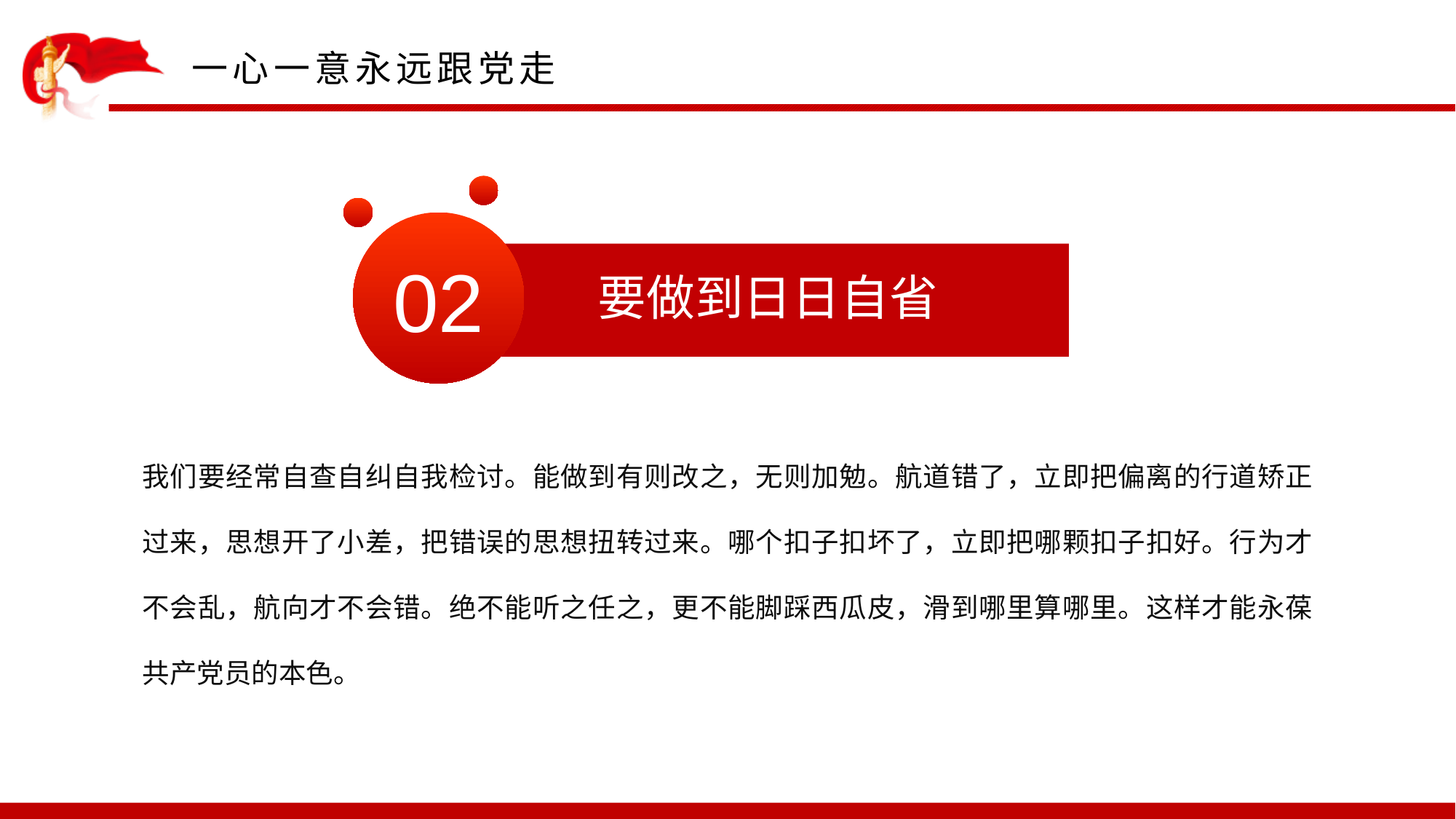

02

要做到日日自省
我们要经常自查自纠自我检讨。能做到有则改之，无则加勉。航道错了，立即把偏离的行道矫正过来，思想开了小差，把错误的思想扭转过来。哪个扣子扣坏了，立即把哪颗扣子扣好。行为才不会乱，航向才不会错。绝不能听之任之，更不能脚踩西瓜皮，滑到哪里算哪里。这样才能永葆共产党员的本色。